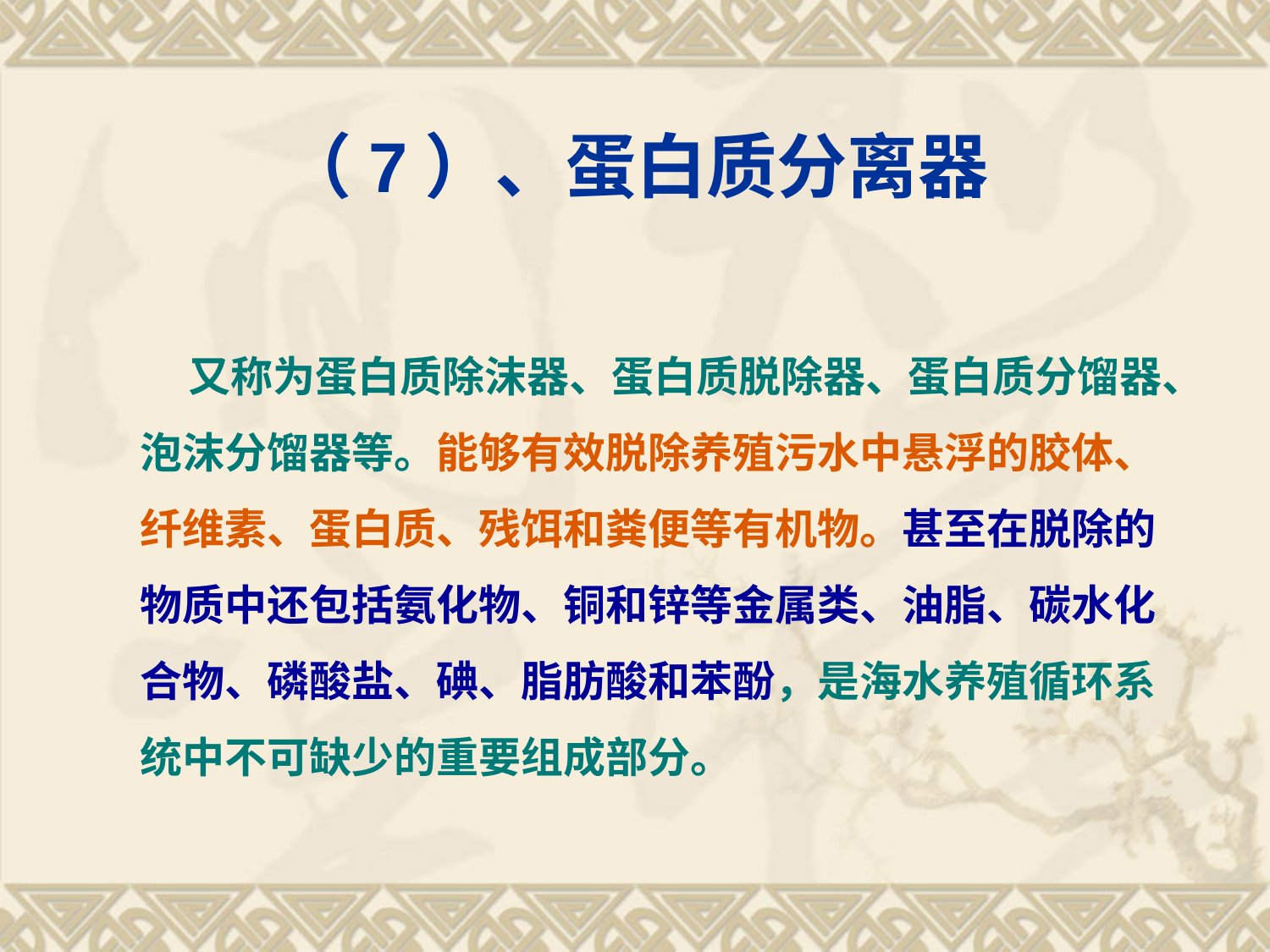

# （7）、蛋白质分离器
         又称为蛋白质除沫器、蛋白质脱除器、蛋白质分馏器、泡沫分馏器等。能够有效脱除养殖污水中悬浮的胶体、纤维素、蛋白质、残饵和粪便等有机物。甚至在脱除的物质中还包括氨化物、铜和锌等金属类、油脂、碳水化合物、磷酸盐、碘、脂肪酸和苯酚，是海水养殖循环系统中不可缺少的重要组成部分。